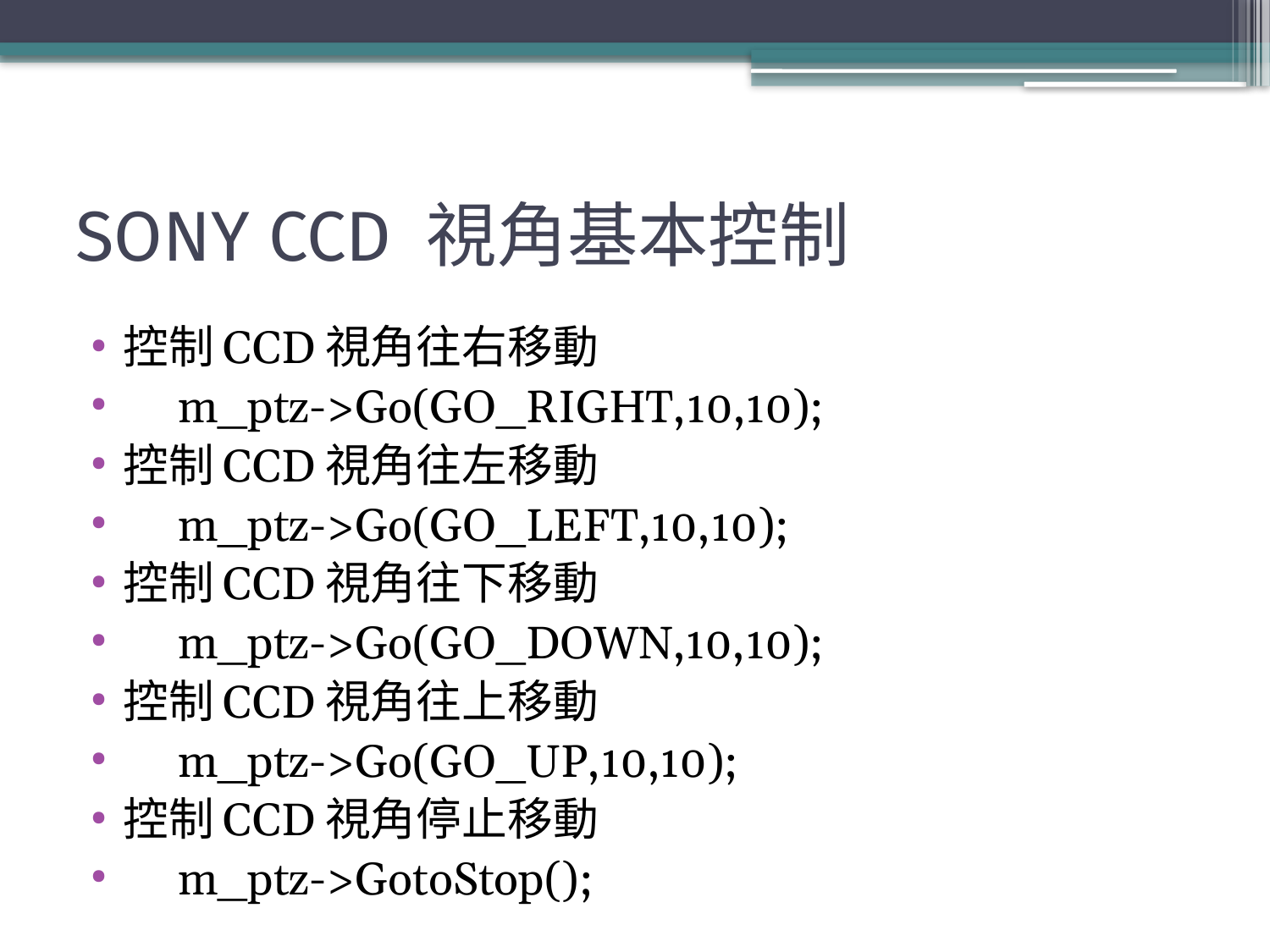

# SONY CCD 視角基本控制
控制CCD視角往右移動
     m_ptz->Go(GO_RIGHT,10,10);
控制CCD視角往左移動
     m_ptz->Go(GO_LEFT,10,10);
控制CCD視角往下移動
     m_ptz->Go(GO_DOWN,10,10);
控制CCD視角往上移動
     m_ptz->Go(GO_UP,10,10);
控制CCD視角停止移動
     m_ptz->GotoStop();